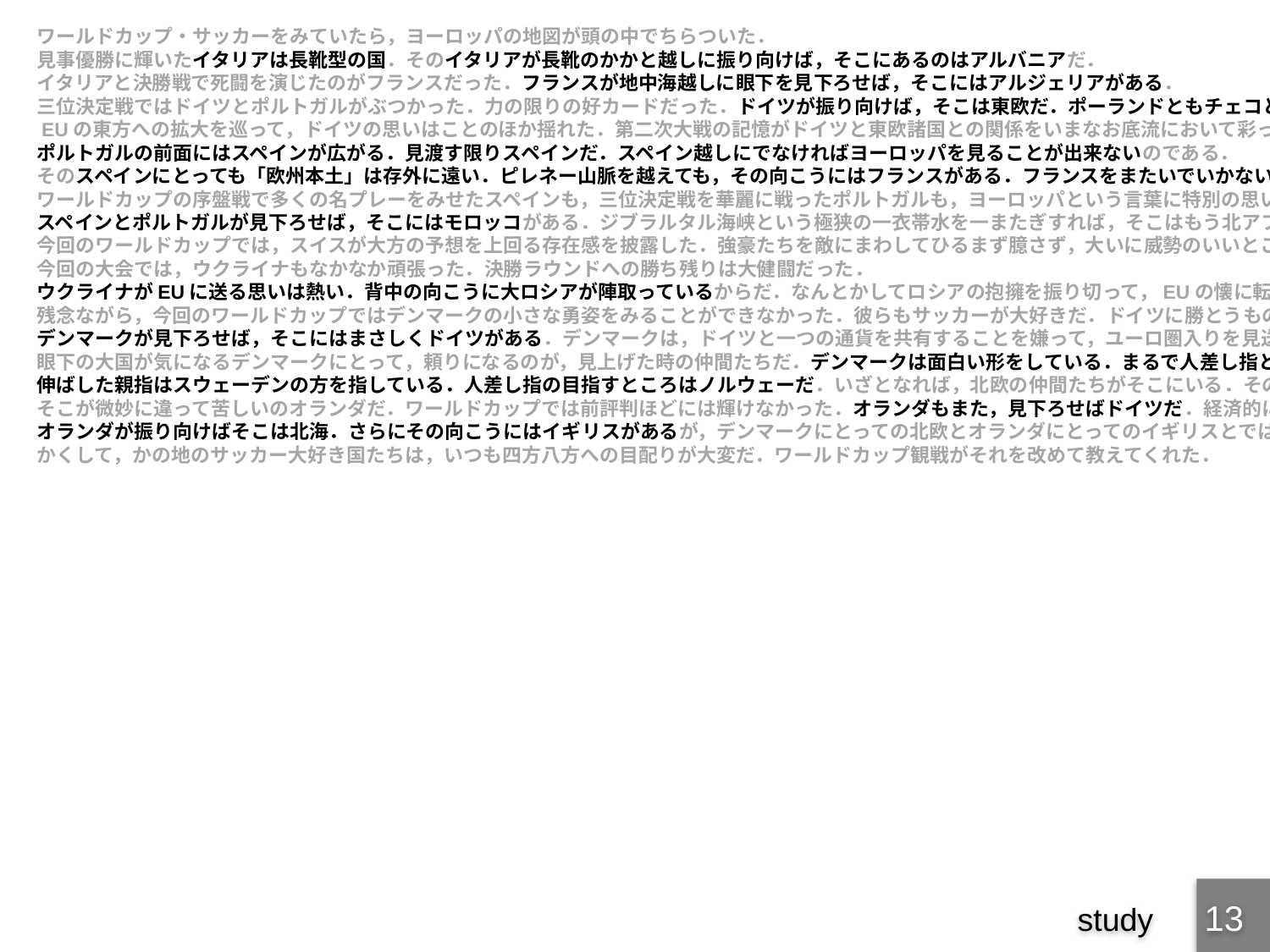

ワールドカップ・サッカーをみていたら，ヨーロッパの地図が頭の中でちらついた．
　見事優勝に輝いたイタリアは長靴型の国．そのイタリアが長靴のかかと越しに振り向けば，そこにあるのはアルバニアだ．
　イタリアと決勝戦で死闘を演じたのがフランスだった．フランスが地中海越しに眼下を見下ろせば，そこにはアルジェリアがある．
　三位決定戦ではドイツとポルトガルがぶつかった．力の限りの好カードだった．ドイツが振り向けば，そこは東欧だ．ポーランドともチェコとも長い国境を接している．
　EUの東方への拡大を巡って，ドイツの思いはことのほか揺れた．第二次大戦の記憶がドイツと東欧諸国との関係をいまなお底流において彩っている．それがあればこそ，彼らに背を向けるわけには決していかない．だがその一方で，東方から流れ込む低賃金移民労働には，やはり神経をとがらさざるを得ない．
　ポルトガルの前面にはスペインが広がる．見渡す限りスペインだ．スペイン越しにでなければヨーロッパを見ることが出来ないのである．
　そのスペインにとっても「欧州本土」は存外に遠い．ピレネー山脈を越えても，その向こうにはフランスがある．フランスをまたいでいかないと，他の大陸欧州諸国とは出会えない．
　ワールドカップの序盤戦で多くの名プレーをみせたスペインも，三位決定戦を華麗に戦ったポルトガルも，ヨーロッパという言葉に特別の思いを寄せる．イベリア半島を脱して欧州の一員となる．それが長らく彼らの悲願であった．1980年代にEC（欧州共同体，今日のEU）入りしたことで，彼らの夢が実現した．
　スペインとポルトガルが見下ろせば，そこにはモロッコがある．ジブラルタル海峡という極狭の一衣帯水を一またぎすれば，そこはもう北アフリカだ．スペインを舞台とするオペラ「カルメン」のヒロインは，怪しげな密輸商売がらみでジブラルタル界隈に足を運んだことになっている．
　今回のワールドカップでは，スイスが大方の予想を上回る存在感を披露した．強豪たちを敵にまわしてひるまず臆さず，大いに威勢のいいところを示した．そのスイスが四方を見渡せば，そこにドイツあり，フランスあり，イタリアあり．それこそサッカー界の大御所ばかりだ．統合欧州発祥の御三家でもある．彼らに回りをぐるりと囲まれている．これはなかなか息苦しい．だが，その息苦しさに圧倒されて，EU入りするということをスイスはしない．息苦しければこそ，小国の意地をみせてEUに包囲された陸の孤島としてがんばっている．
　今回の大会では，ウクライナもなかなか頑張った．決勝ラウンドへの勝ち残りは大健闘だった．
　ウクライナがEUに送る思いは熱い．背中の向こうに大ロシアが陣取っているからだ．なんとかしてロシアの抱擁を振り切って，EUの懐に転がり込みたい．このところ，天然ガス供給などを巡ってロシアからのいやがらせがことのほかキツイ．そうなればなるほど，ウクライナのEU入り願望は強まる．この思いにEUはどう応えるか．
　残念ながら，今回のワールドカップではデンマークの小さな勇姿をみることができなかった．彼らもサッカーが大好きだ．ドイツに勝とうものなら，狂喜乱舞である．
　デンマークが見下ろせば，そこにはまさしくドイツがある．デンマークは，ドイツと一つの通貨を共有することを嫌って，ユーロ圏入りを見送った．これまた小国の五分の魂を披瀝した一幕だった．
　眼下の大国が気になるデンマークにとって，頼りになるのが，見上げた時の仲間たちだ．デンマークは面白い形をしている．まるで人差し指と親指だけを指し伸ばした左手の握りこぶしのようである．
　伸ばした親指はスウェーデンの方を指している．人差し指の目指すところはノルウェーだ．いざとなれば，北欧の仲間たちがそこにいる．その安心感があるから，小さなデンマークは大国たちに対して結構しっかり自己主張する．
　そこが微妙に違って苦しいのオランダだ．ワールドカップでは前評判ほどには輝けなかった．オランダもまた，見下ろせばドイツだ．経済的には大いに依存しながらも，政治的にはやっぱりそれなりの距離をおきたい．だが，デンマークほどには大胆にその雰囲気をかもしだせない．なぜかといえば，振り向いてそこになにもないからだ．
　オランダが振り向けばそこは北海．さらにその向こうにはイギリスがあるが，デンマークにとっての北欧とオランダにとってのイギリスとではまるで意味が違う．
　かくして，かの地のサッカー大好き国たちは，いつも四方八方への目配りが大変だ．ワールドカップ観戦がそれを改めて教えてくれた．